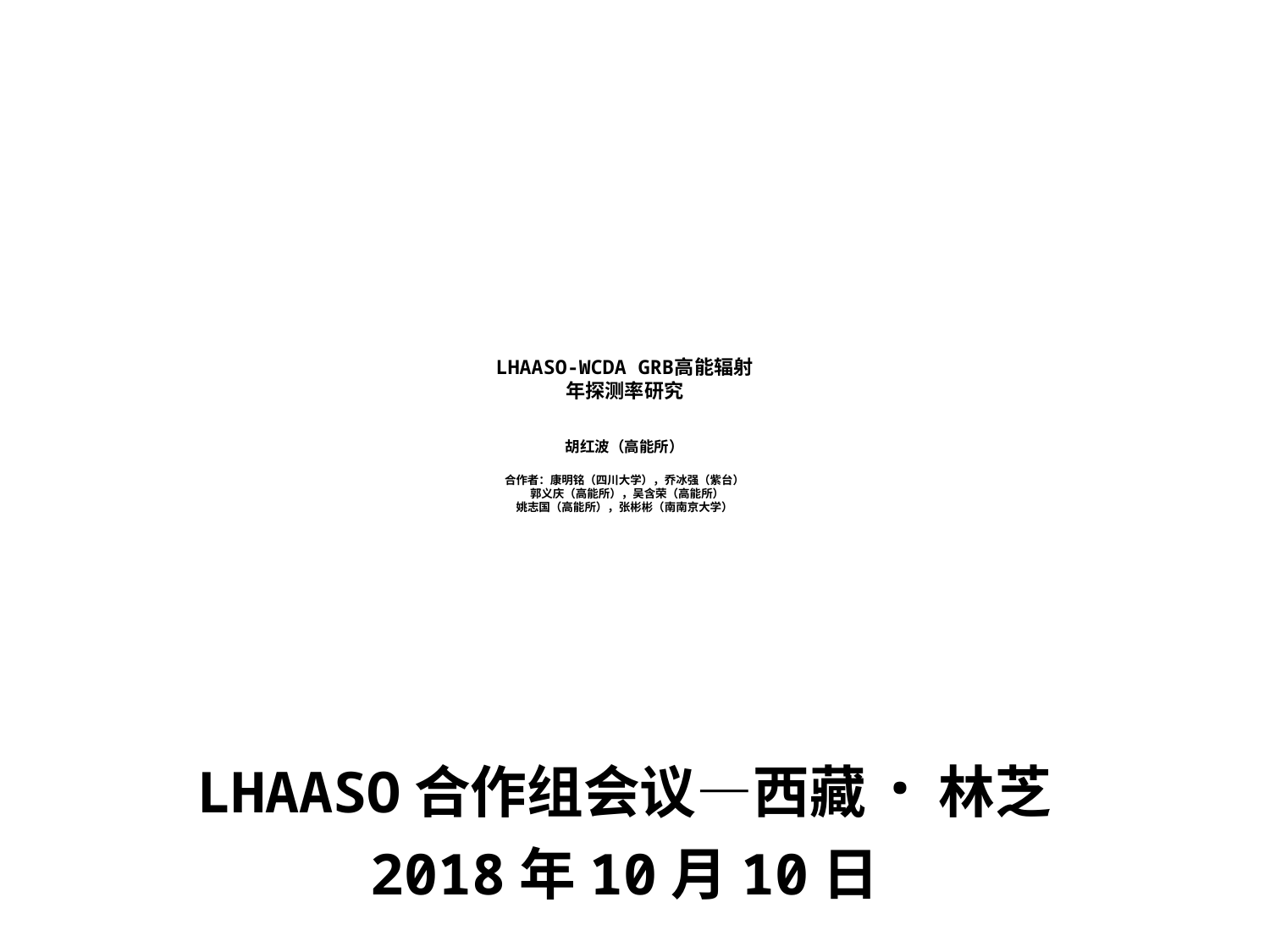

# LHAASO-WCDA GRB高能辐射 年探测率研究 胡红波（高能所） 合作者：康明铭（四川大学），乔冰强（紫台） 郭义庆（高能所），吴含荣（高能所） 姚志国（高能所），张彬彬（南南京大学）
LHAASO合作组会议—西藏·林芝
2018年10月10日